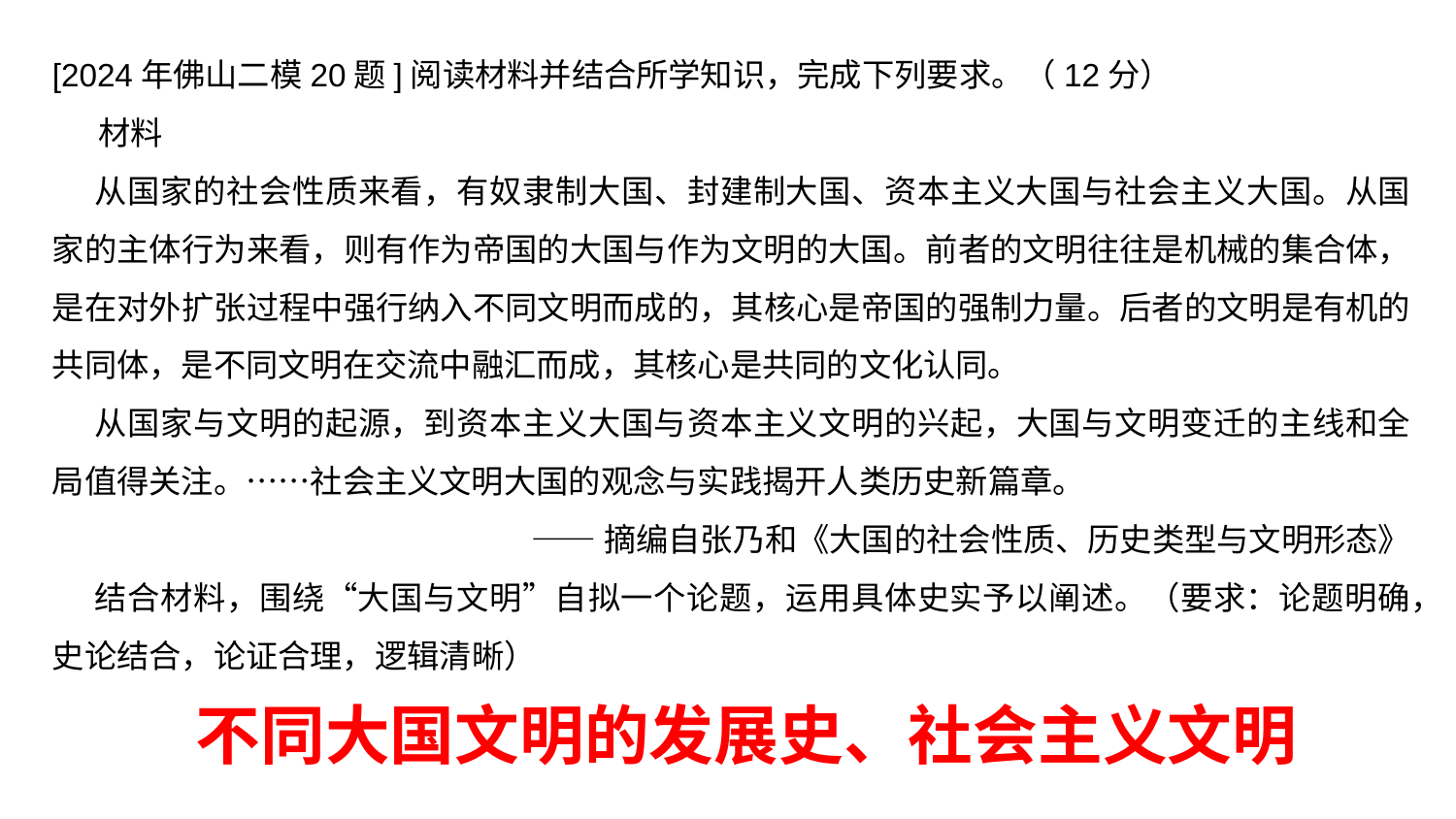

[2024年佛山二模20题]阅读材料并结合所学知识，完成下列要求。（12分）
材料
从国家的社会性质来看，有奴隶制大国、封建制大国、资本主义大国与社会主义大国。从国家的主体行为来看，则有作为帝国的大国与作为文明的大国。前者的文明往往是机械的集合体，是在对外扩张过程中强行纳入不同文明而成的，其核心是帝国的强制力量。后者的文明是有机的共同体，是不同文明在交流中融汇而成，其核心是共同的文化认同。
从国家与文明的起源，到资本主义大国与资本主义文明的兴起，大国与文明变迁的主线和全局值得关注。……社会主义文明大国的观念与实践揭开人类历史新篇章。
——摘编自张乃和《大国的社会性质、历史类型与文明形态》
结合材料，围绕“大国与文明”自拟一个论题，运用具体史实予以阐述。（要求：论题明确，史论结合，论证合理，逻辑清晰）
不同大国文明的发展史、社会主义文明